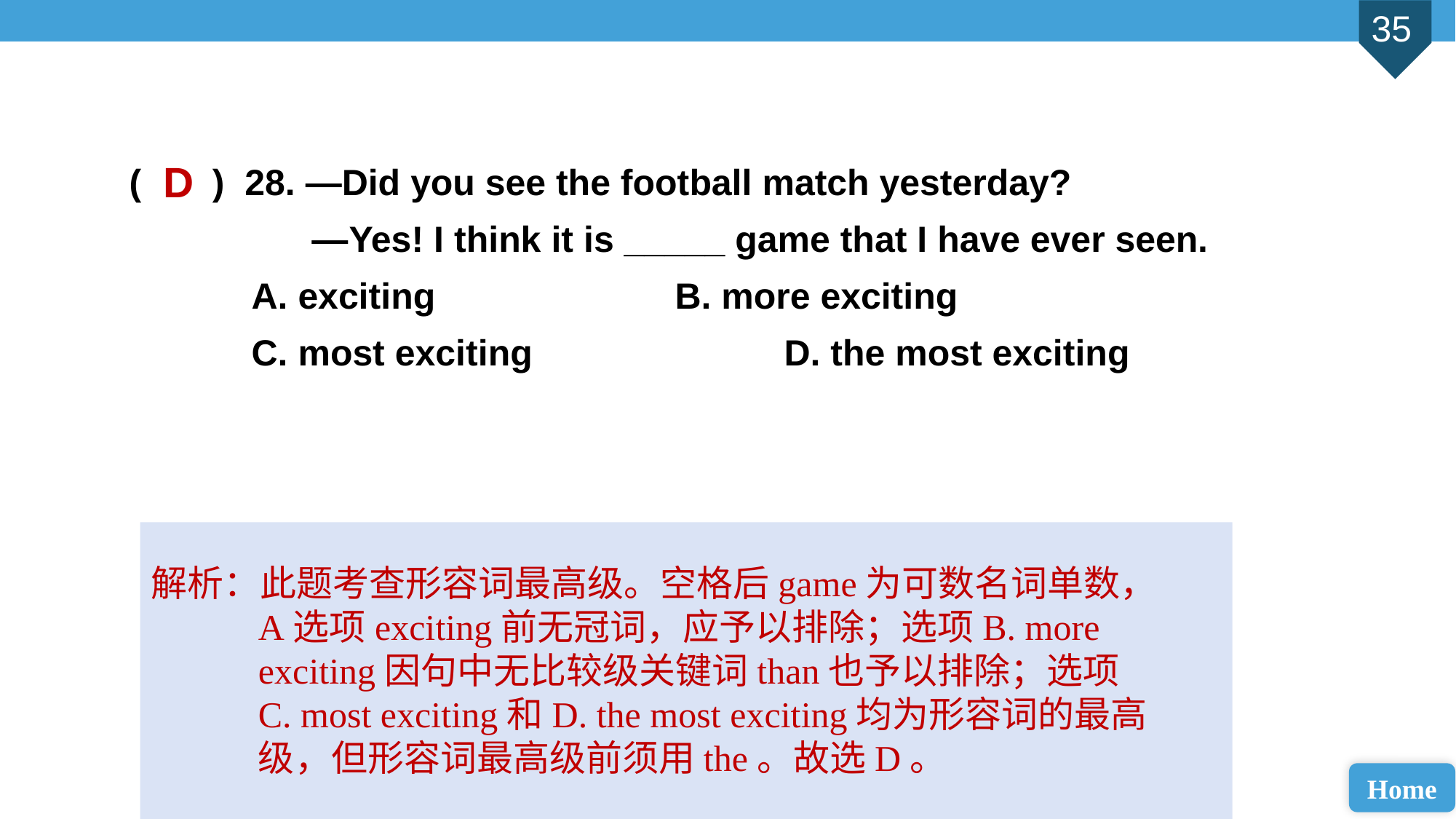

(       )  28. —Did you see the football match yesterday?
                  —Yes! I think it is _____ game that I have ever seen.
            A. exciting 			B. more exciting
            C. most exciting 			D. the most exciting
D

解析：此题考查形容词最高级。空格后game为可数名词单数，A选项exciting前无冠词，应予以排除；选项B. more exciting因句中无比较级关键词than也予以排除；选项C. most exciting和D. the most exciting均为形容词的最高级，但形容词最高级前须用the。故选D。